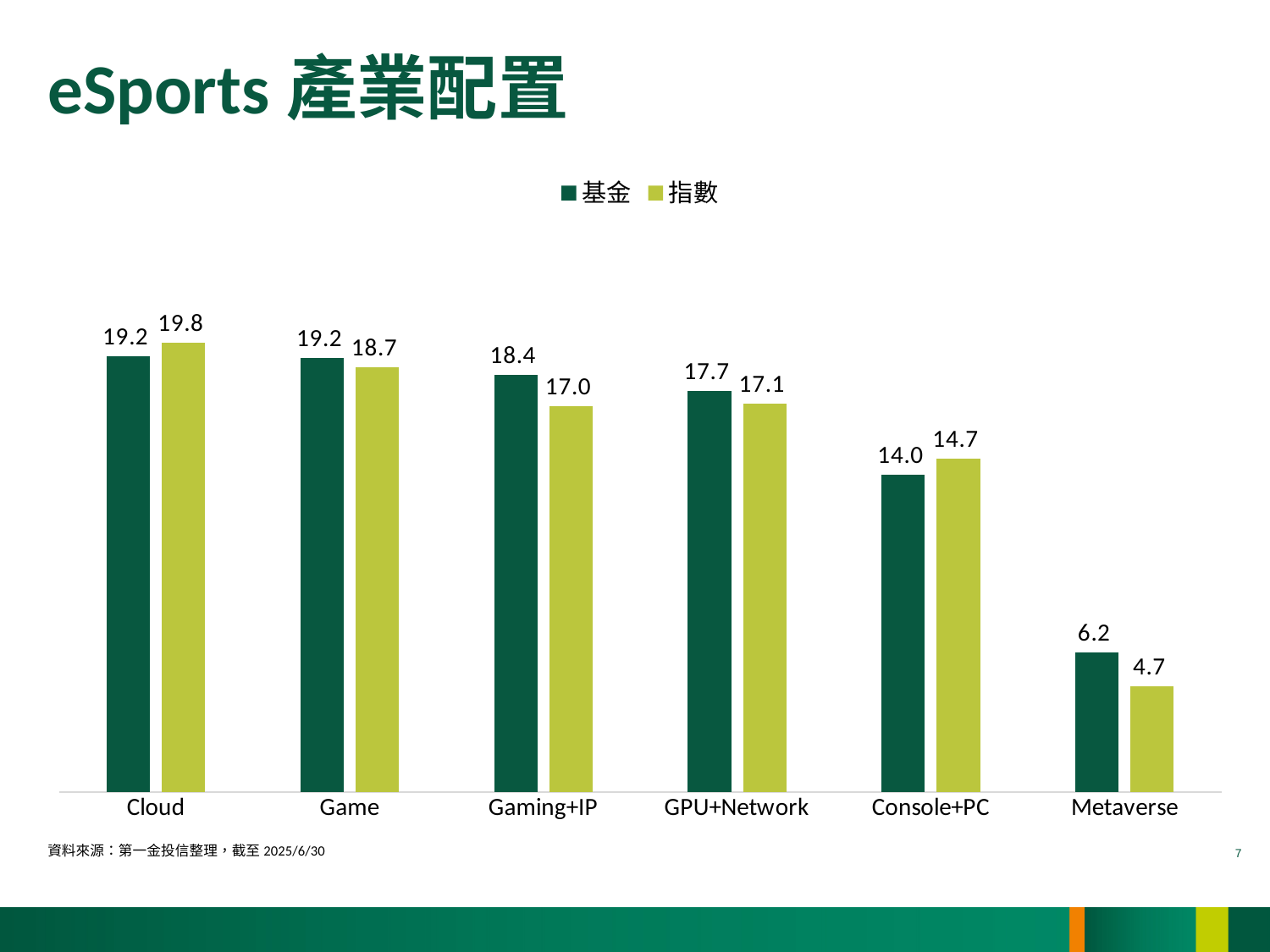

# eSports產業配置

### Chart

| Category | 基金 | 指數 |
|---|---|---|
| Cloud | 19.22 | 19.81741336429342 |
| Game | 19.150000000000002 | 18.74388820350834 |
| Gaming+IP | 18.4 | 17.01005622225676 |
| GPU+Network | 17.68 | 17.119948969933702 |
| Console+PC | 14.01 | 14.710681013830094 |
| Metaverse | 6.16 | 4.657340911331794 |
資料來源：第一金投信整理，截至2025/6/30